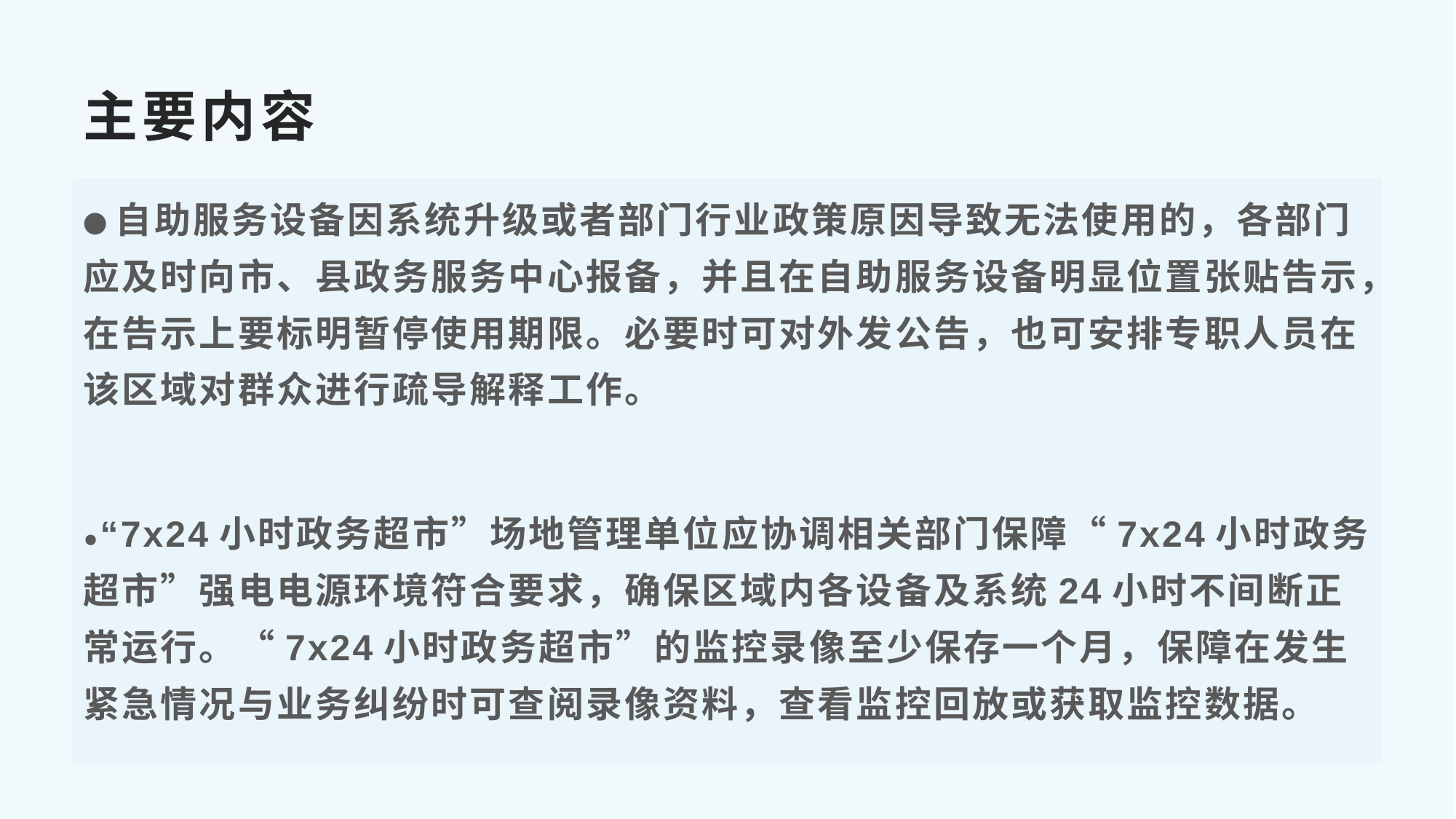

# 主要内容
●自助服务设备因系统升级或者部门行业政策原因导致无法使用的，各部门应及时向市、县政务服务中心报备，并且在自助服务设备明显位置张贴告示，在告示上要标明暂停使用期限。必要时可对外发公告，也可安排专职人员在该区域对群众进行疏导解释工作。

●“7x24小时政务超市”场地管理单位应协调相关部门保障“7x24小时政务超市”强电电源环境符合要求，确保区域内各设备及系统24小时不间断正常运行。“7x24小时政务超市”的监控录像至少保存一个月，保障在发生紧急情况与业务纠纷时可查阅录像资料，查看监控回放或获取监控数据。